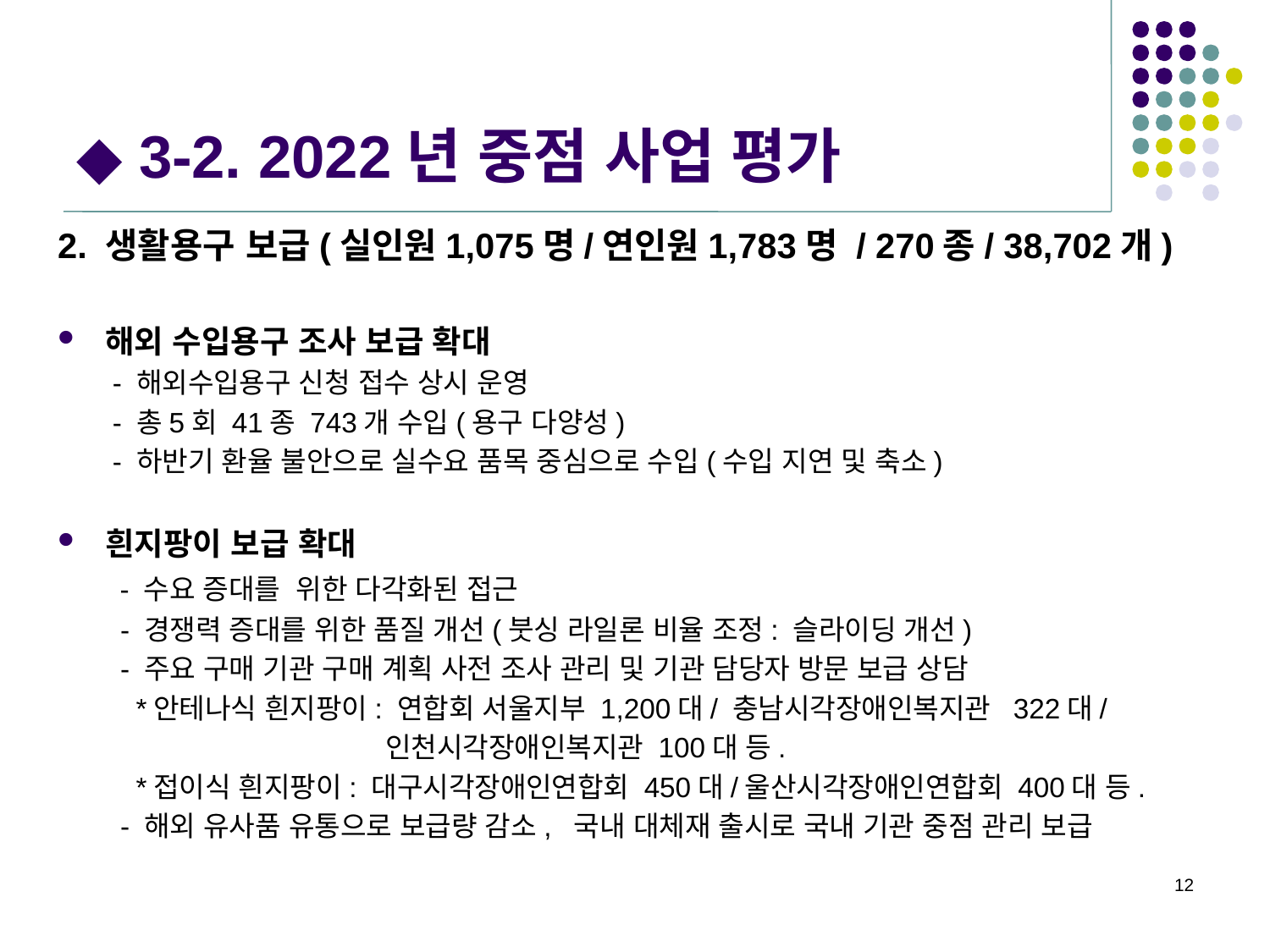

# ◆ 3-2. 2022년 중점 사업 평가

2. 생활용구 보급(실인원1,075명/연인원1,783명 / 270종/ 38,702개)

해외 수입용구 조사 보급 확대
       - 해외수입용구 신청 접수 상시 운영
       - 총5회 41종 743개 수입(용구 다양성)
       - 하반기 환율 불안으로 실수요 품목 중심으로 수입(수입 지연 및 축소)

흰지팡이 보급 확대
       - 수요 증대를  위한 다각화된 접근
        - 경쟁력 증대를 위한 품질 개선(붓싱 라일론 비율 조정: 슬라이딩 개선)
        - 주요 구매 기관 구매 계획 사전 조사 관리 및 기관 담당자 방문 보급 상담
          *안테나식 흰지팡이: 연합회 서울지부 1,200대/ 충남시각장애인복지관  322대/
                                         인천시각장애인복지관 100대 등.
          *접이식 흰지팡이: 대구시각장애인연합회 450대/울산시각장애인연합회 400대 등.
        - 해외 유사품 유통으로 보급량 감소,  국내 대체재 출시로 국내 기관 중점 관리 보급

12